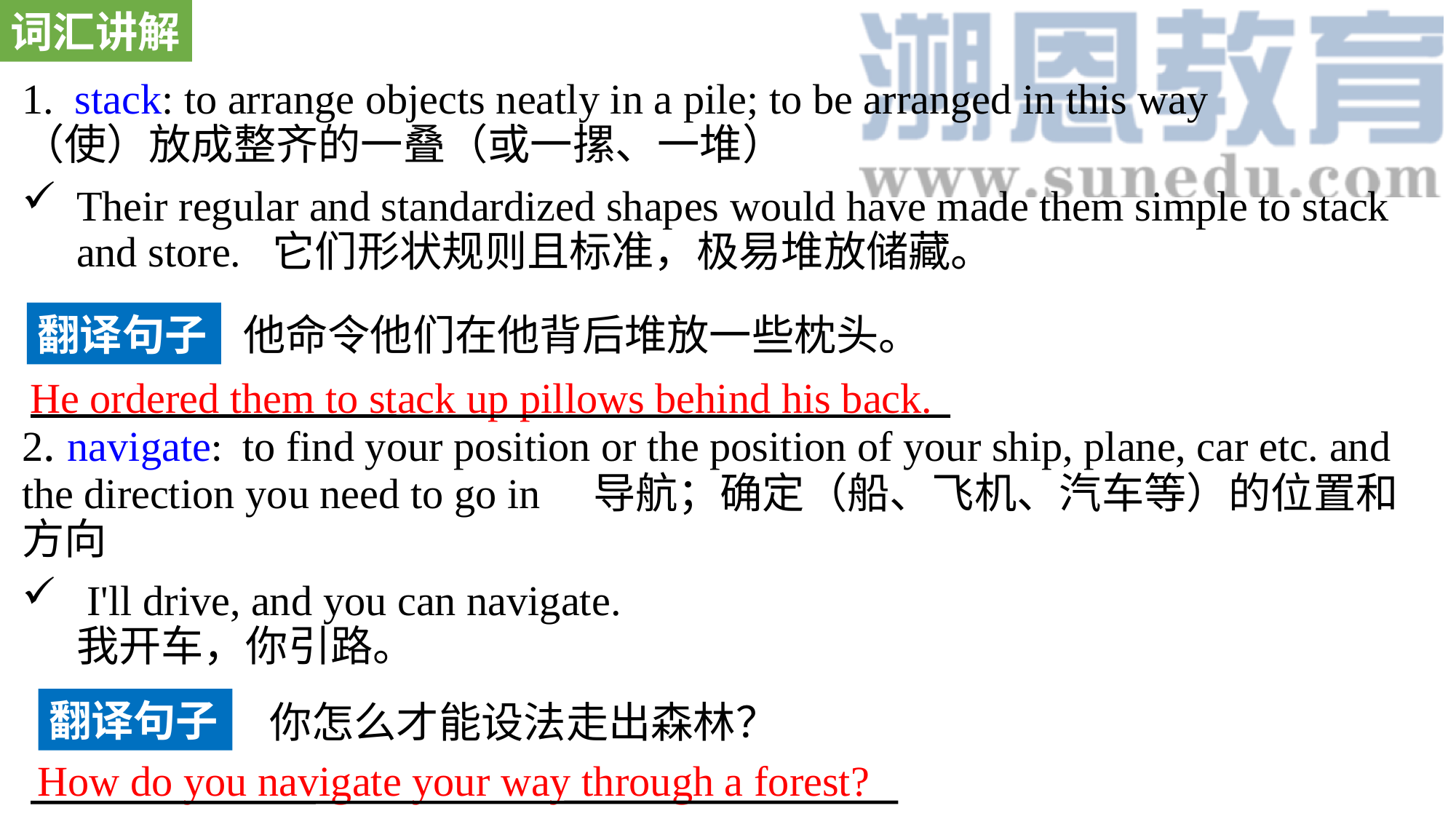

词汇讲解
1.  stack: to arrange objects neatly in a pile; to be arranged in this way             （使）放成整齐的一叠（或一摞、一堆）
Their regular and standardized shapes would have made them simple to stack and store.  它们形状规则且标准，极易堆放储藏。

2. navigate:  to find your position or the position of your ship, plane, car etc. and the direction you need to go in    导航；确定（船、飞机、汽车等）的位置和方向
 I'll drive, and you can navigate.                                                                        我开车，你引路。
翻译句子
他命令他们在他背后堆放一些枕头。
He ordered them to stack up pillows behind his back.
翻译句子
 你怎么才能设法走出森林？
How do you navigate your way through a forest?